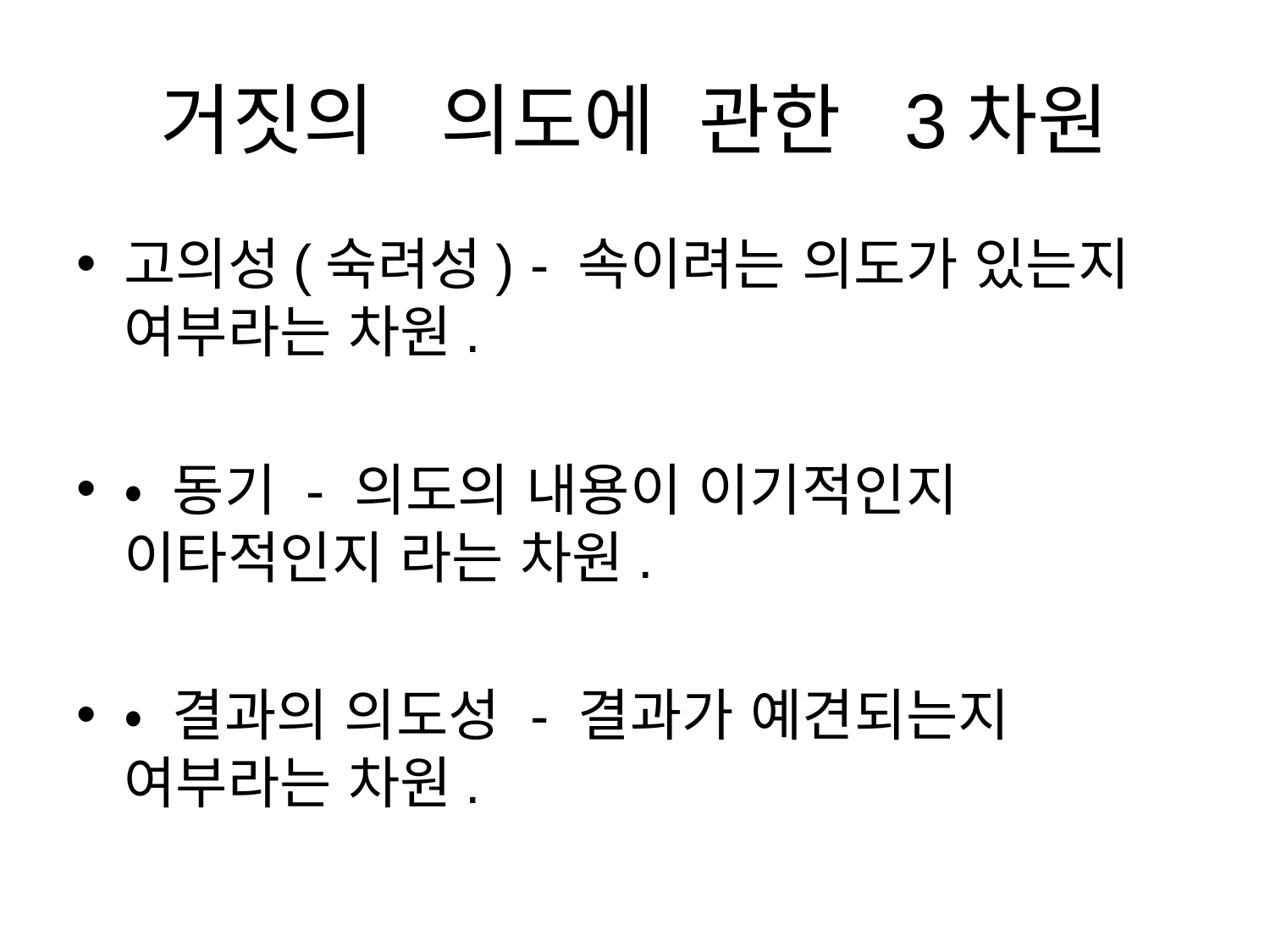

# 거짓의   의도에  관한  3차원
고의성(숙려성) - 속이려는 의도가 있는지 여부라는 차원.

• 동기 - 의도의 내용이 이기적인지 이타적인지 라는 차원.

• 결과의 의도성 - 결과가 예견되는지 여부라는 차원.